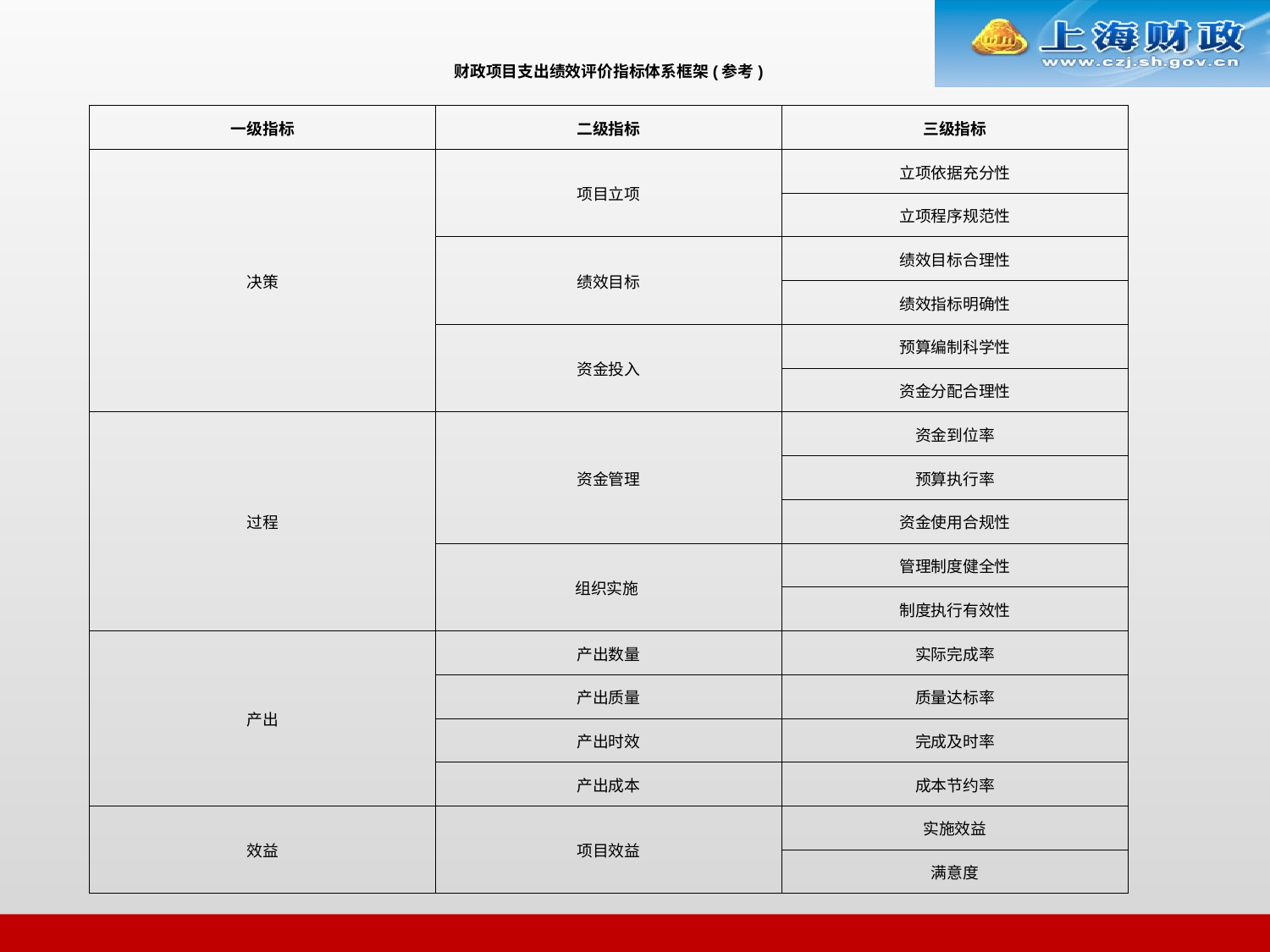

| 财政项目支出绩效评价指标体系框架(参考) |  |  |
| --- | --- | --- |
| 一级指标 | 二级指标 | 三级指标 |
| 决策 | 项目立项 | 立项依据充分性 |
|  |  | 立项程序规范性 |
|  | 绩效目标 | 绩效目标合理性 |
|  |  | 绩效指标明确性 |
|  | 资金投入 | 预算编制科学性 |
|  |  | 资金分配合理性 |
| 过程 | 资金管理 | 资金到位率 |
|  |  | 预算执行率 |
|  |  | 资金使用合规性 |
|  | 组织实施 | 管理制度健全性 |
|  |  | 制度执行有效性 |
| 产出 | 产出数量 | 实际完成率 |
|  | 产出质量 | 质量达标率 |
|  | 产出时效 | 完成及时率 |
|  | 产出成本 | 成本节约率 |
| 效益 | 项目效益 | 实施效益 |
|  |  | 满意度 |